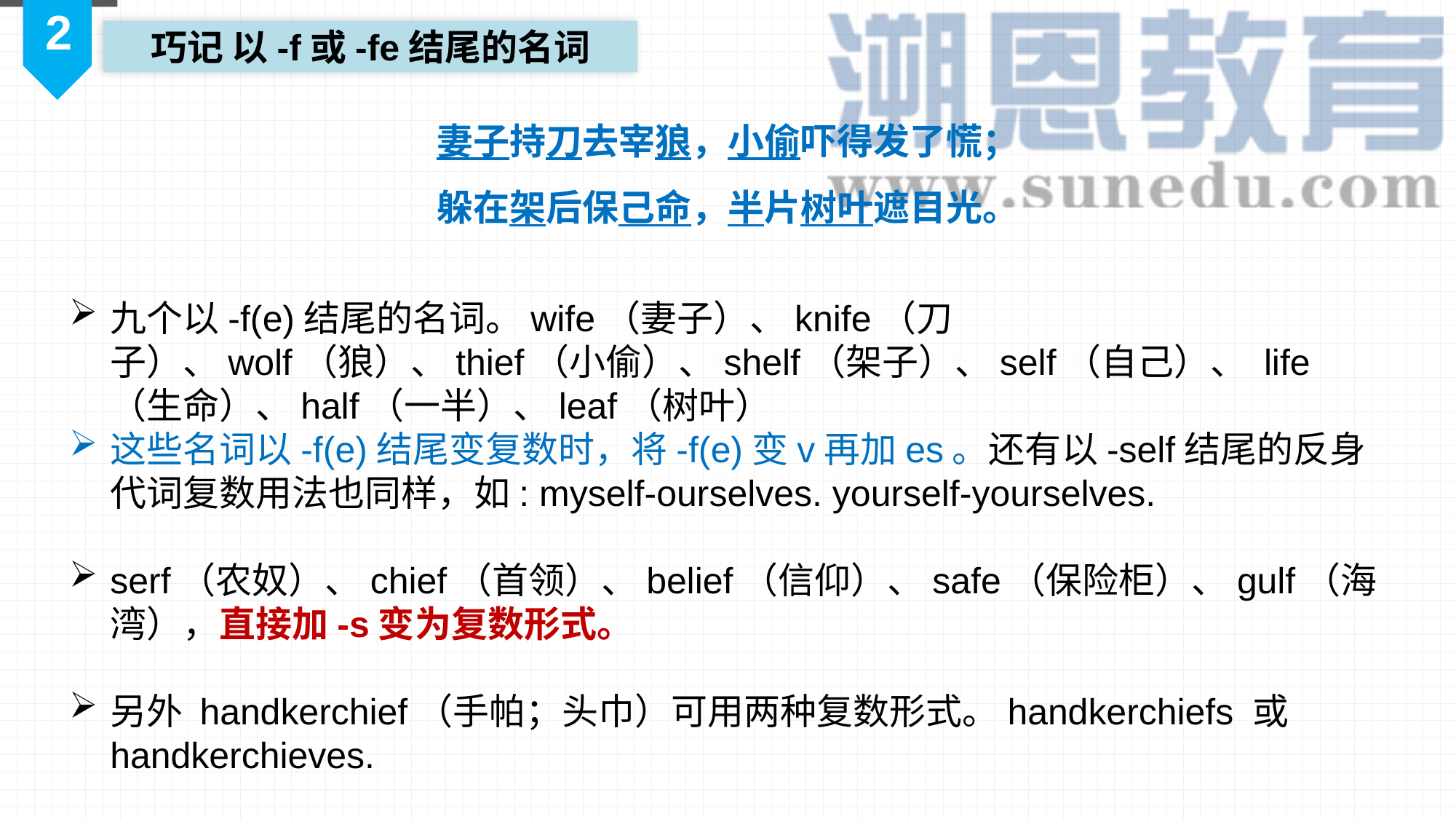

2
巧记 以-f或-fe结尾的名词
妻子持刀去宰狼，小偷吓得发了慌；
躲在架后保己命，半片树叶遮目光。

九个以-f(e)结尾的名词。wife（妻子）、knife（刀子）、wolf（狼）、thief（小偷）、shelf（架子）、self（自己）、 life（生命）、half（一半）、leaf（树叶）
这些名词以-f(e)结尾变复数时，将-f(e)变v再加es。还有以-self结尾的反身代词复数用法也同样，如: myself-ourselves. yourself-yourselves.

serf（农奴）、chief（首领）、belief（信仰）、safe（保险柜）、gulf（海湾），直接加-s变为复数形式。

另外 handkerchief（手帕；头巾）可用两种复数形式。handkerchiefs 或 handkerchieves.